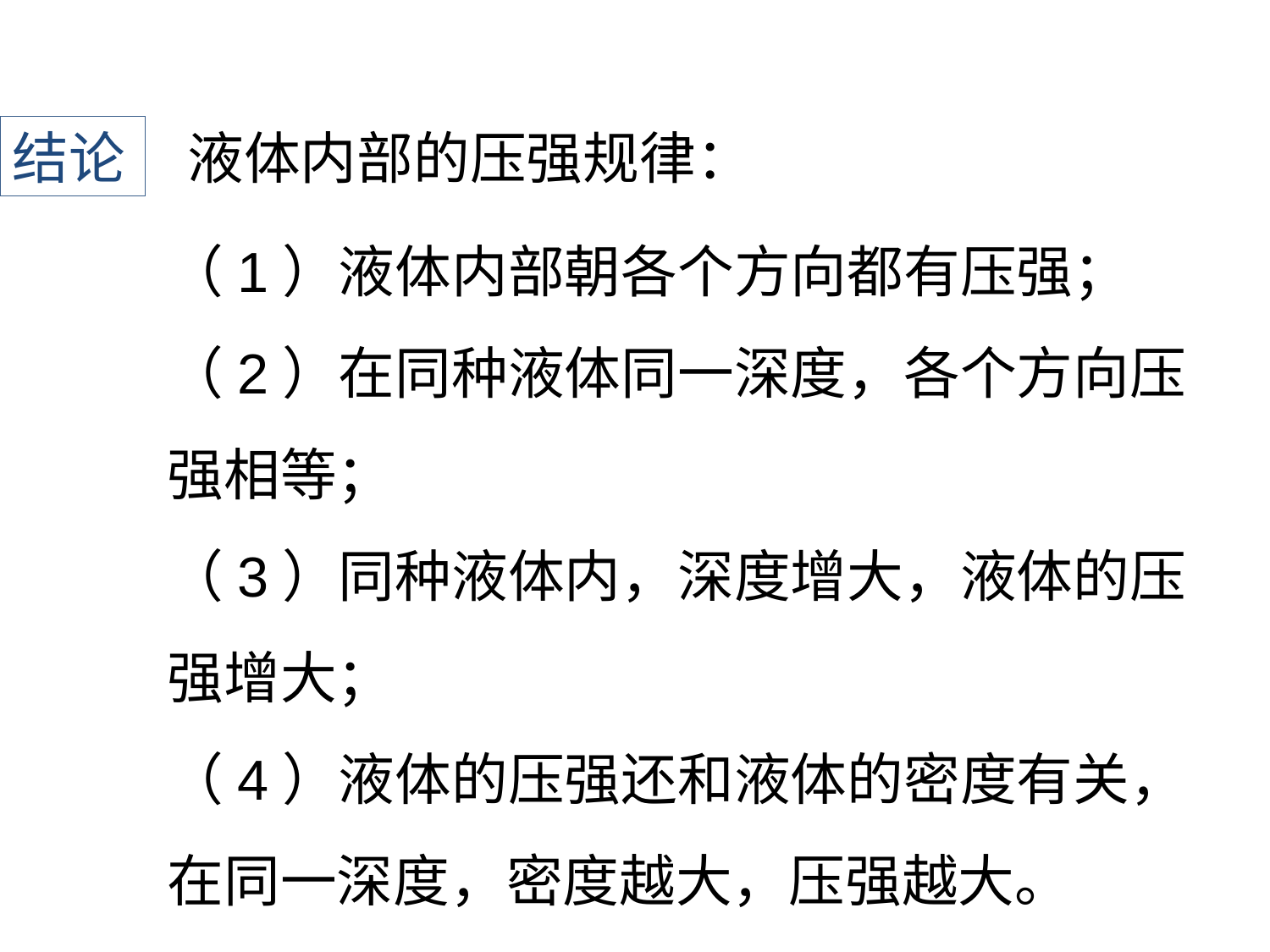

结论
液体内部的压强规律：
（1）液体内部朝各个方向都有压强；
（2）在同种液体同一深度，各个方向压强相等；
（3）同种液体内，深度增大，液体的压强增大；
（4）液体的压强还和液体的密度有关，在同一深度，密度越大，压强越大。